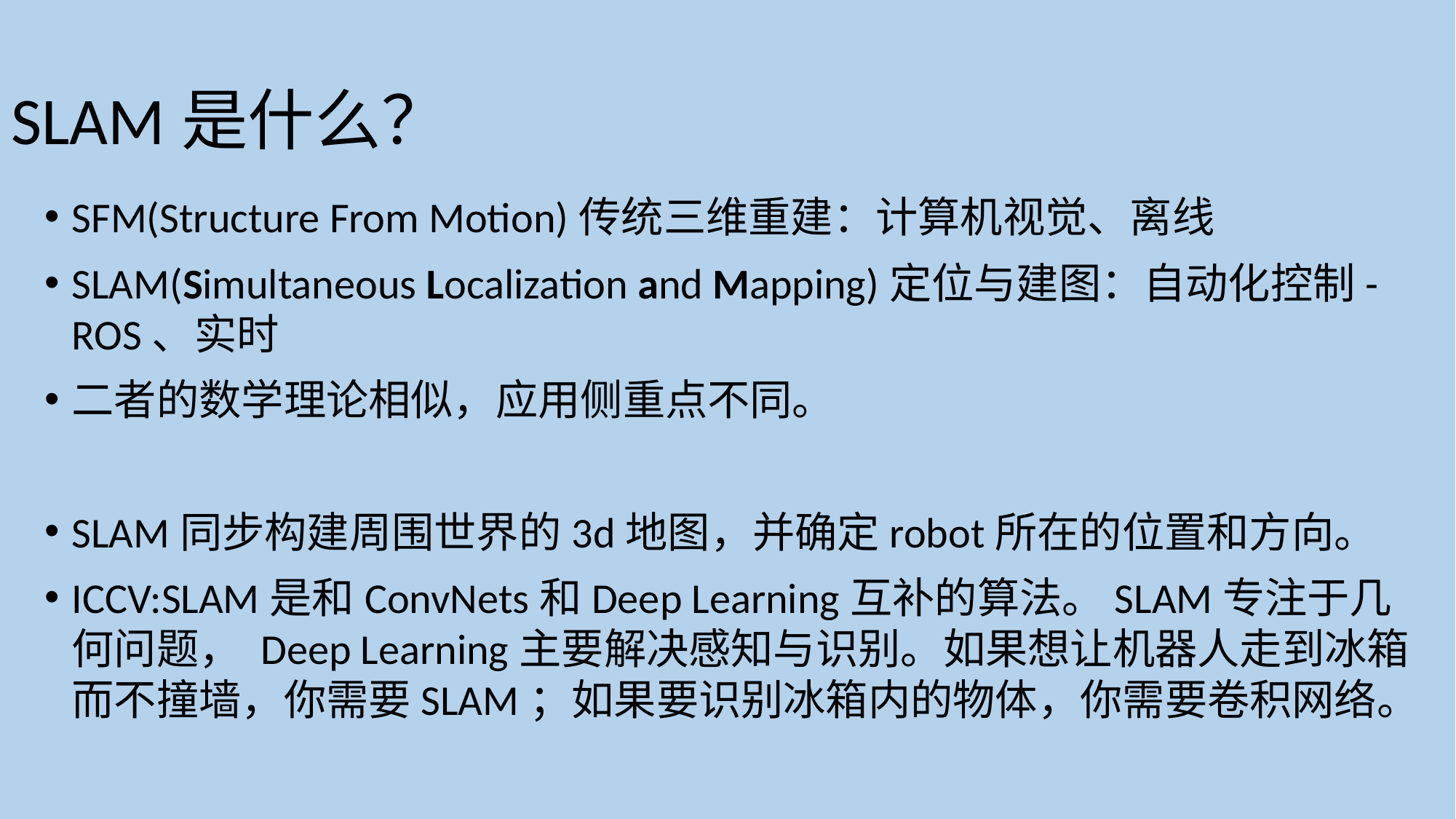

# SLAM是什么？
SFM(Structure From Motion)传统三维重建：计算机视觉、离线
SLAM(Simultaneous Localization and Mapping)定位与建图：自动化控制-ROS、实时
二者的数学理论相似，应用侧重点不同。

SLAM同步构建周围世界的3d地图，并确定robot所在的位置和方向。
ICCV:SLAM是和ConvNets和Deep Learning互补的算法。SLAM专注于几何问题， Deep Learning主要解决感知与识别。如果想让机器人走到冰箱而不撞墙，你需要SLAM；如果要识别冰箱内的物体，你需要卷积网络。